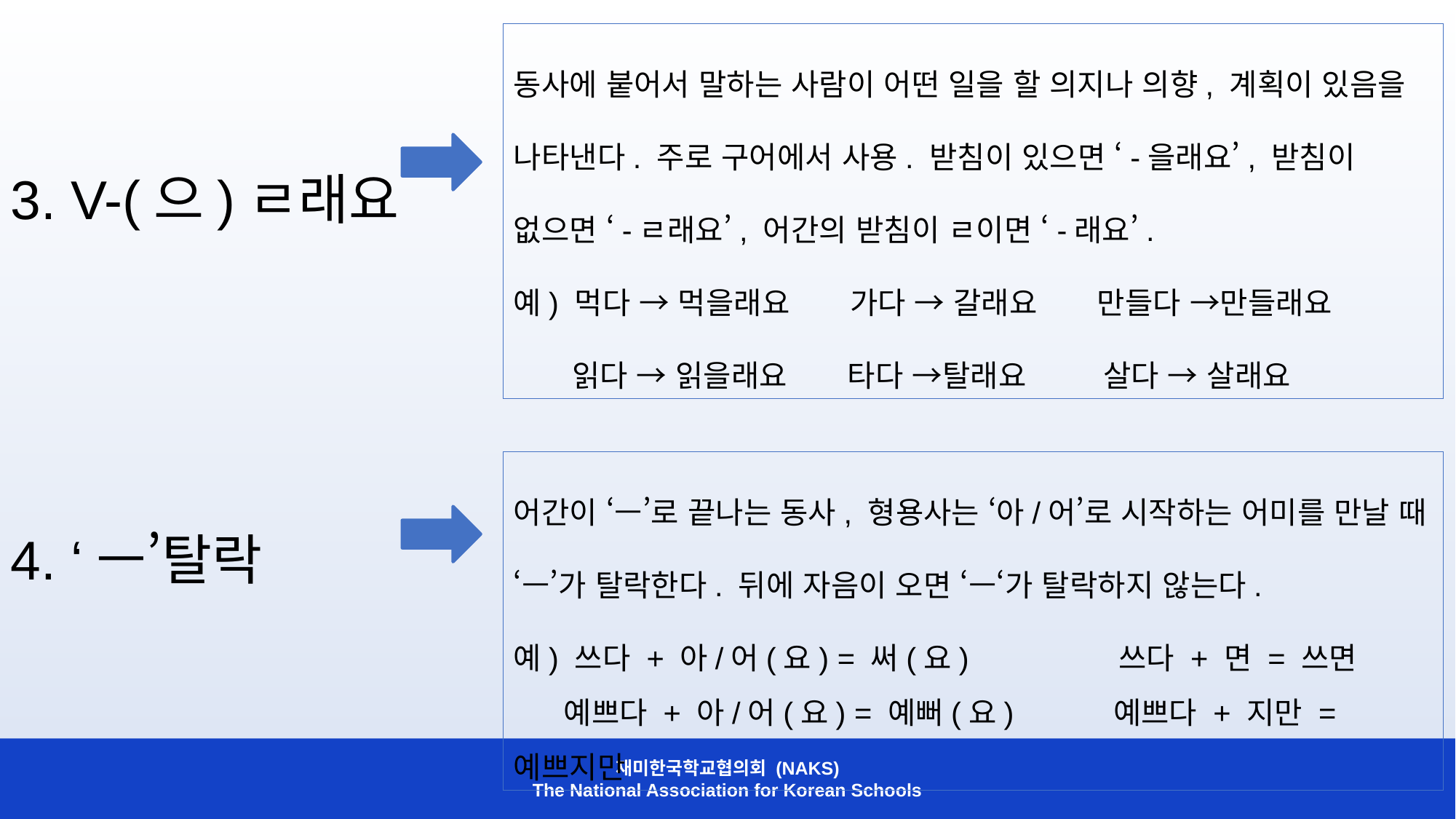

동사에 붙어서 말하는 사람이 어떤 일을 할 의지나 의향, 계획이 있음을 나타낸다. 주로 구어에서 사용. 받침이 있으면 ‘-을래요’, 받침이 없으면 ‘-ㄹ래요’, 어간의 받침이 ㄹ이면 ‘-래요’.
예) 먹다 → 먹을래요       가다 → 갈래요       만들다 →만들래요
      읽다 → 읽을래요       타다 →탈래요         살다 → 살래요
3. V-(으)ㄹ래요

4. ‘ㅡ’탈락

어간이 ‘ㅡ’로 끝나는 동사, 형용사는 ‘아/어’로 시작하는 어미를 만날 때 ‘ㅡ’가 탈락한다. 뒤에 자음이 오면 ‘ㅡ‘가 탈락하지 않는다.
예) 쓰다 + 아/어(요) = 써(요)                 쓰다 + 면 = 쓰면
     예쁘다 + 아/어(요) = 예뻐(요)           예쁘다 + 지만 = 예쁘지만

재미한국학교협의회 (NAKS)
The National Association for Korean Schools